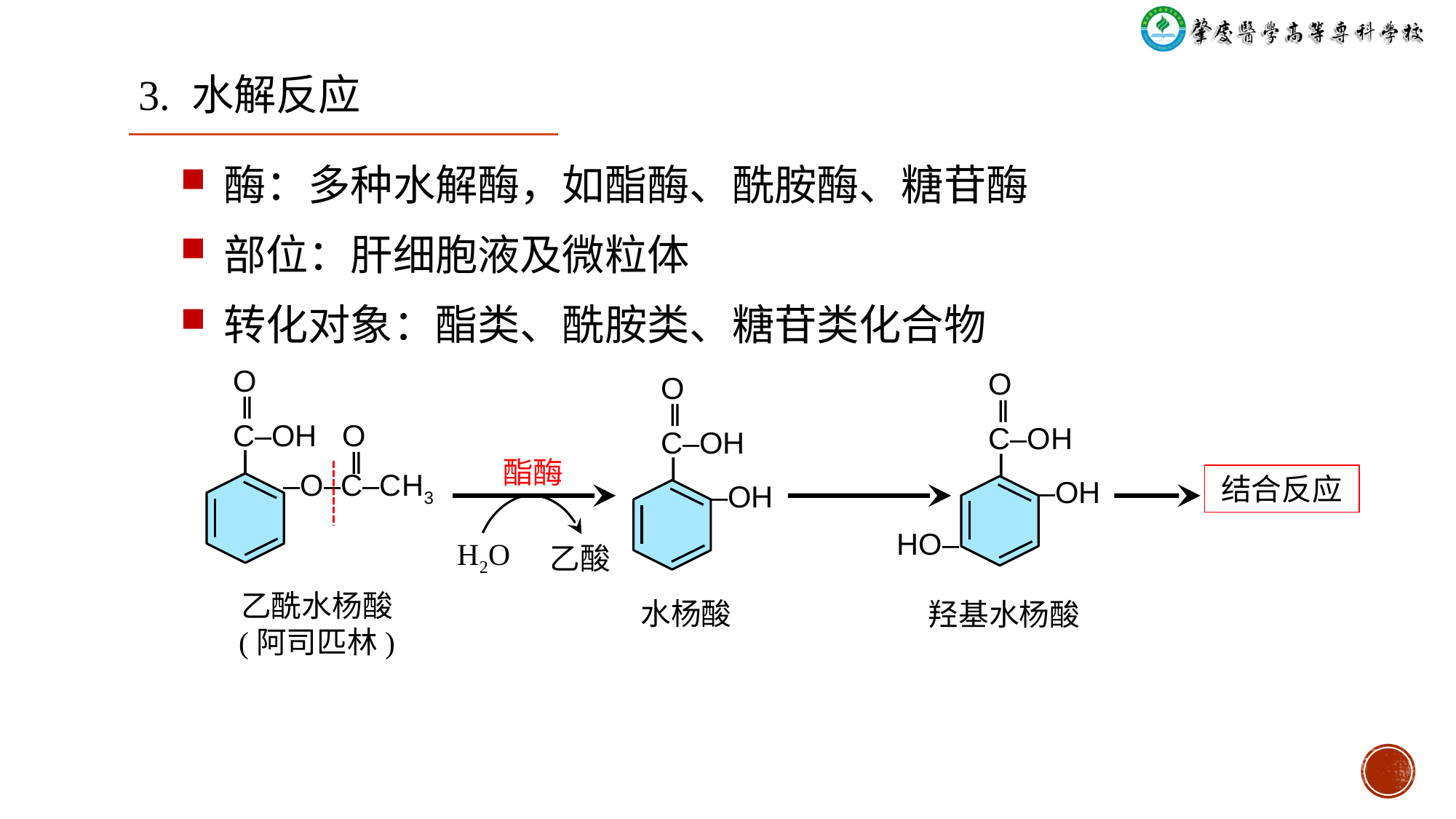

3. 水解反应
酶：多种水解酶，如酯酶、酰胺酶、糖苷酶
部位：肝细胞液及微粒体
转化对象：酯类、酰胺类、糖苷类化合物
O
 ‖
C‒OH
 ⅼ
O
 ‖
C‒OH
 ⅼ
O
 ‖
C‒OH
 ⅼ
       O
        ‖
‒O‒C‒CH3
酯酶
结合反应

‒OH

‒OH

HO‒
H2O
乙酸
乙酰水杨酸
(阿司匹林)
水杨酸
羟基水杨酸